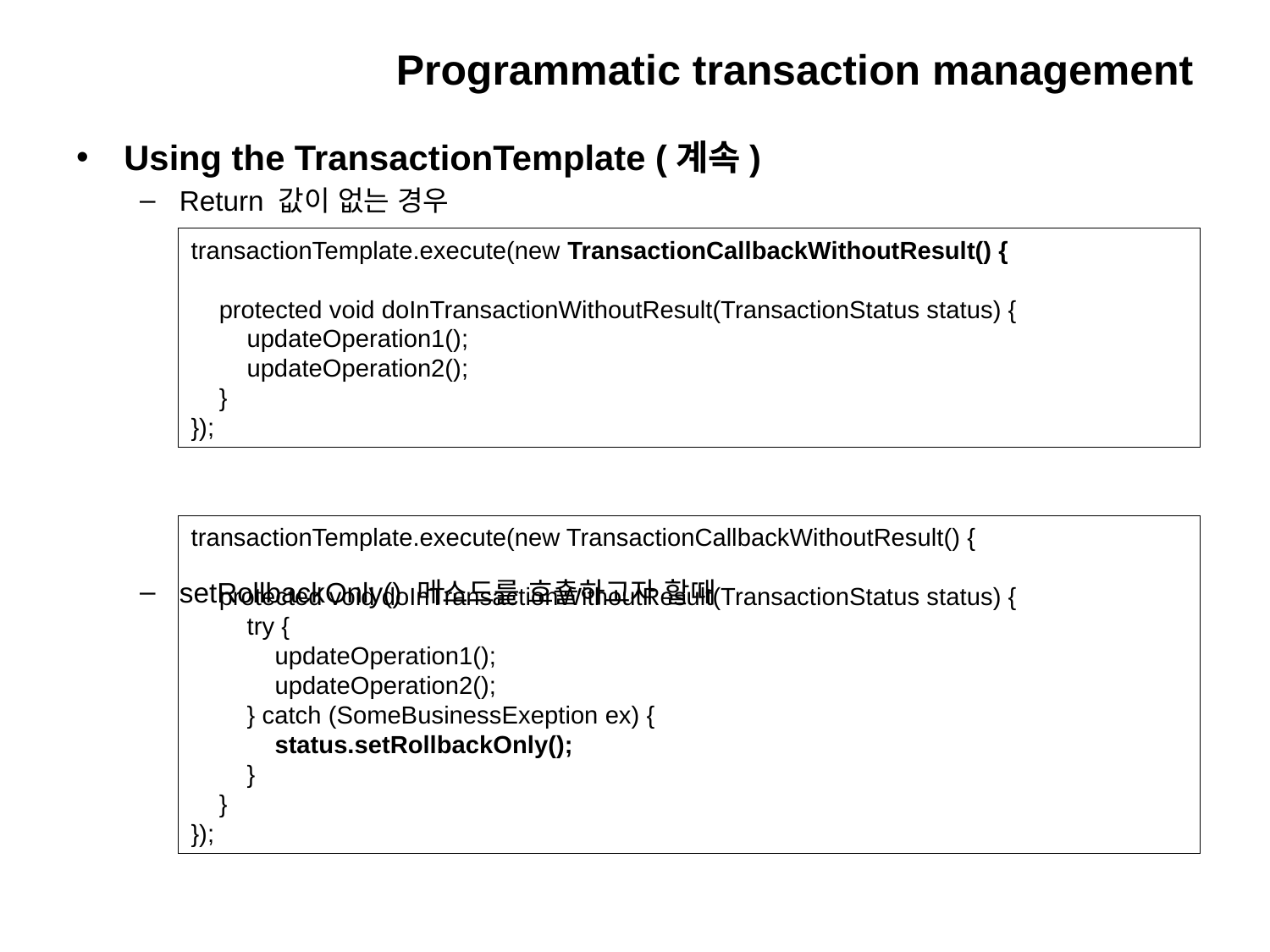

# Programmatic transaction management
Using the TransactionTemplate (계속)
Return 값이 없는 경우

setRollbackOnly() 메소드를 호출하고자 할때
transactionTemplate.execute(new TransactionCallbackWithoutResult() {

    protected void doInTransactionWithoutResult(TransactionStatus status) {
        updateOperation1();
        updateOperation2();
    }
});
transactionTemplate.execute(new TransactionCallbackWithoutResult() {

    protected void doInTransactionWithoutResult(TransactionStatus status) {
        try {
            updateOperation1();
            updateOperation2();
        } catch (SomeBusinessExeption ex) {
            status.setRollbackOnly();
        }
    }
});